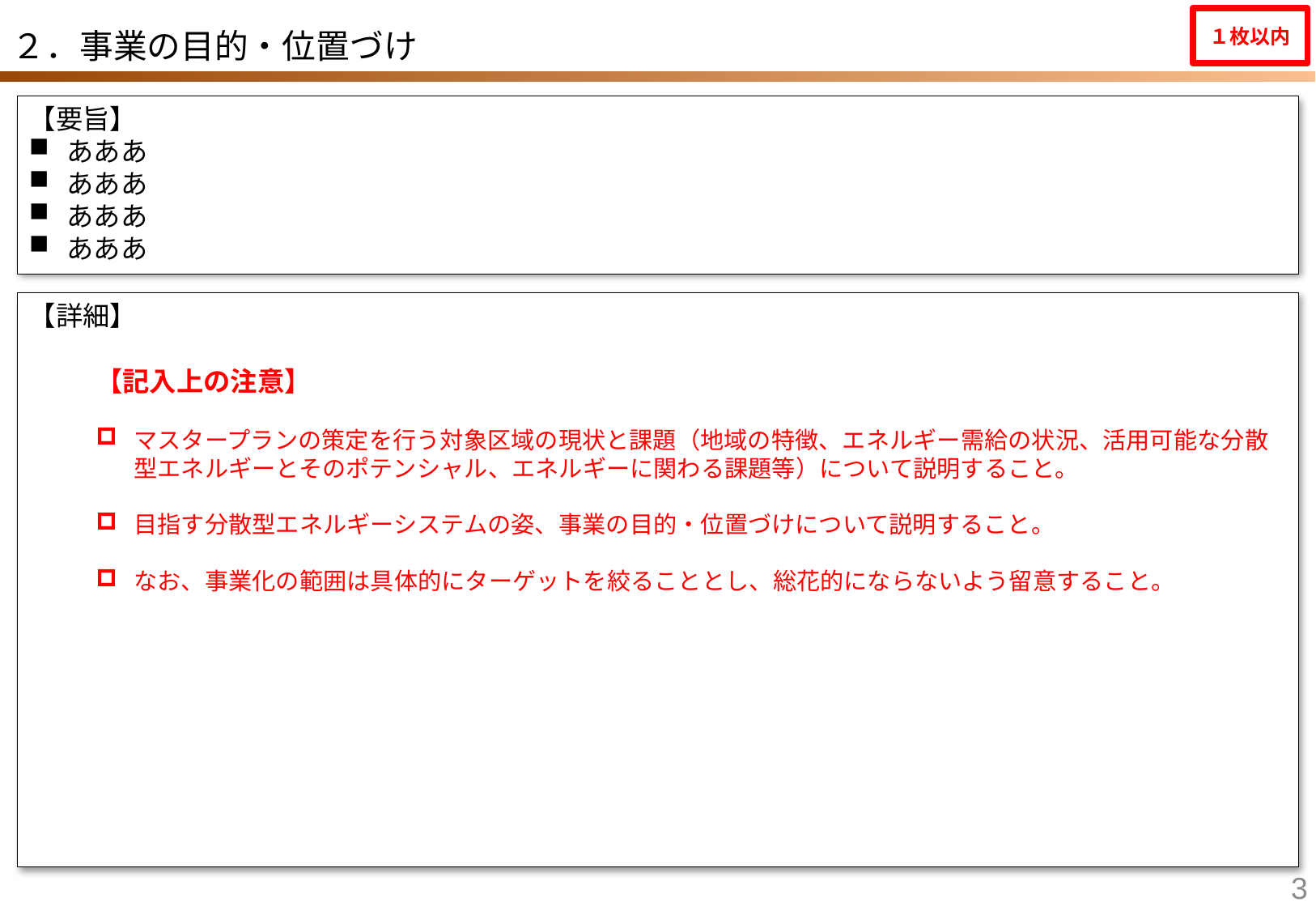

１枚以内
２．事業の目的・位置づけ

【要旨】
あああ
あああ
あああ
あああ
【詳細】
【記入上の注意】

マスタープランの策定を行う対象区域の現状と課題（地域の特徴、エネルギー需給の状況、活用可能な分散型エネルギーとそのポテンシャル、エネルギーに関わる課題等）について説明すること。

目指す分散型エネルギーシステムの姿、事業の目的・位置づけについて説明すること。

なお、事業化の範囲は具体的にターゲットを絞ることとし、総花的にならないよう留意すること。
3